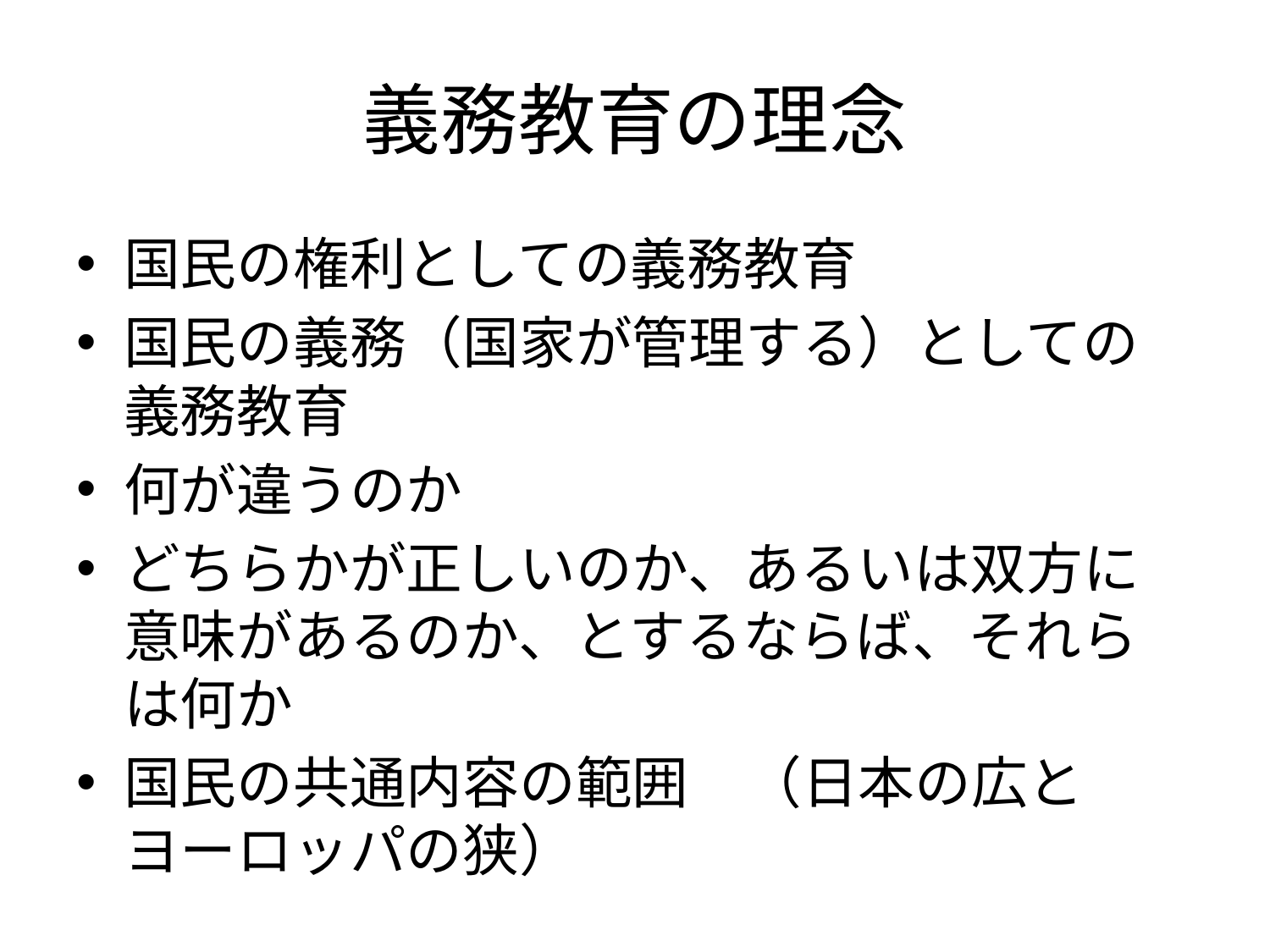

# 義務教育の理念
国民の権利としての義務教育
国民の義務（国家が管理する）としての義務教育
何が違うのか
どちらかが正しいのか、あるいは双方に意味があるのか、とするならば、それらは何か
国民の共通内容の範囲　（日本の広とヨーロッパの狭）